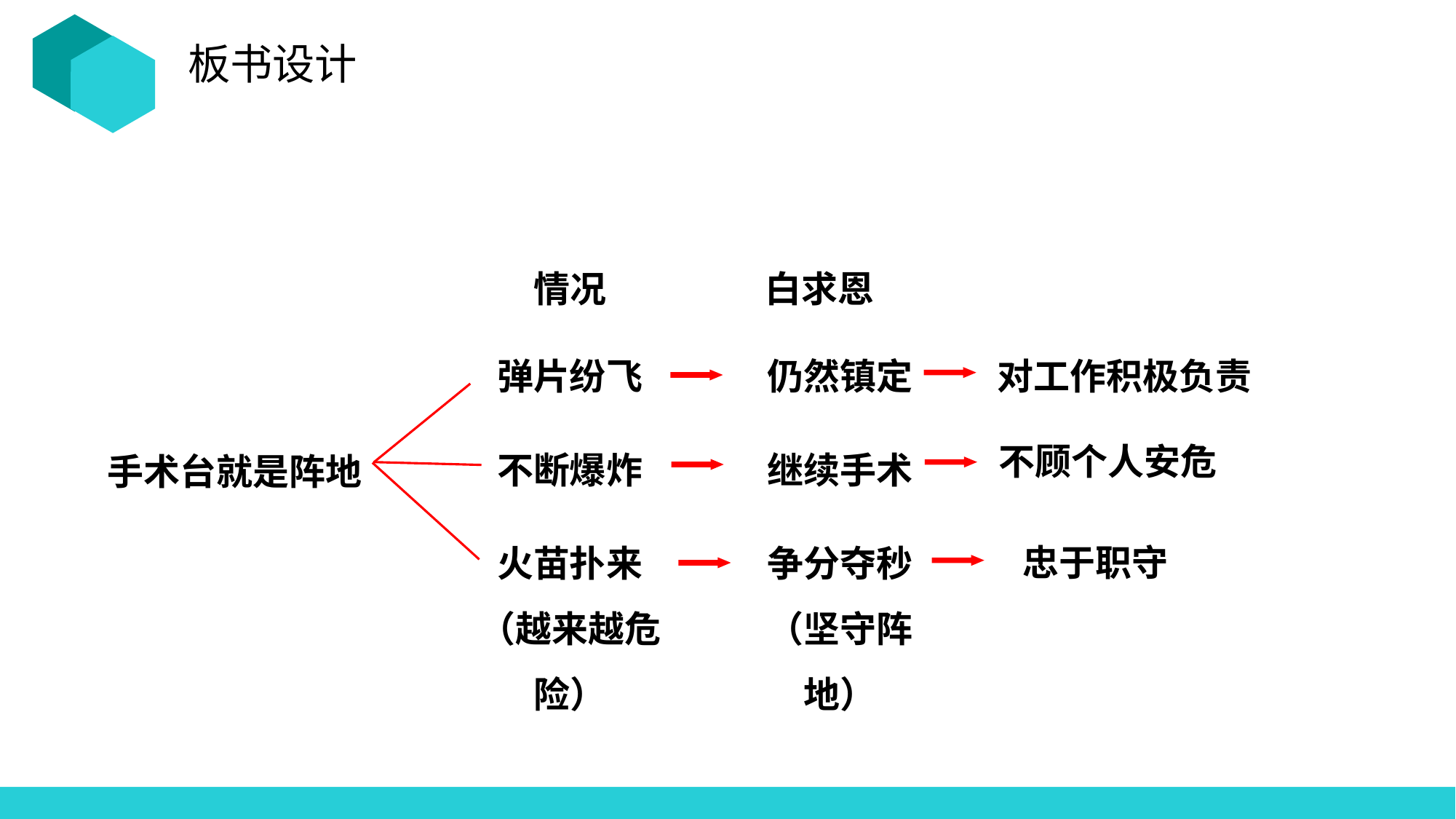

板书设计
情况
白求恩
弹片纷飞
仍然镇定
对工作积极负责

不顾个人安危
不断爆炸
继续手术
手术台就是阵地

忠于职守
火苗扑来
（越来越危险）
争分夺秒（坚守阵地）